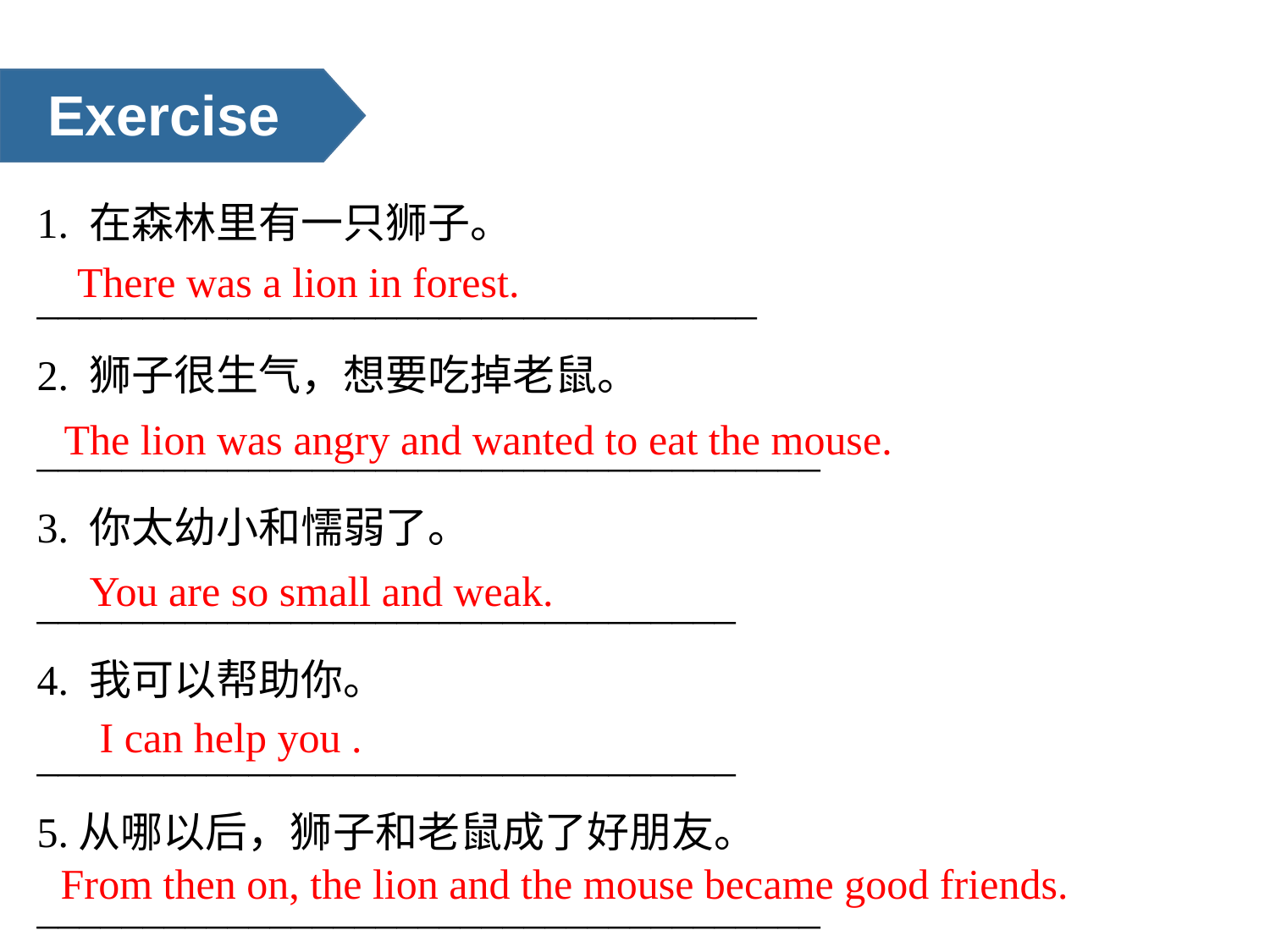

Exercise
1. 在森林里有一只狮子。
__________________________________
2. 狮子很生气，想要吃掉老鼠。
_____________________________________
3. 你太幼小和懦弱了。
_________________________________
4. 我可以帮助你。
_________________________________
5.从哪以后，狮子和老鼠成了好朋友。
_____________________________________
There was a lion in forest.
The lion was angry and wanted to eat the mouse.
You are so small and weak.
 I can help you .
From then on, the lion and the mouse became good friends.